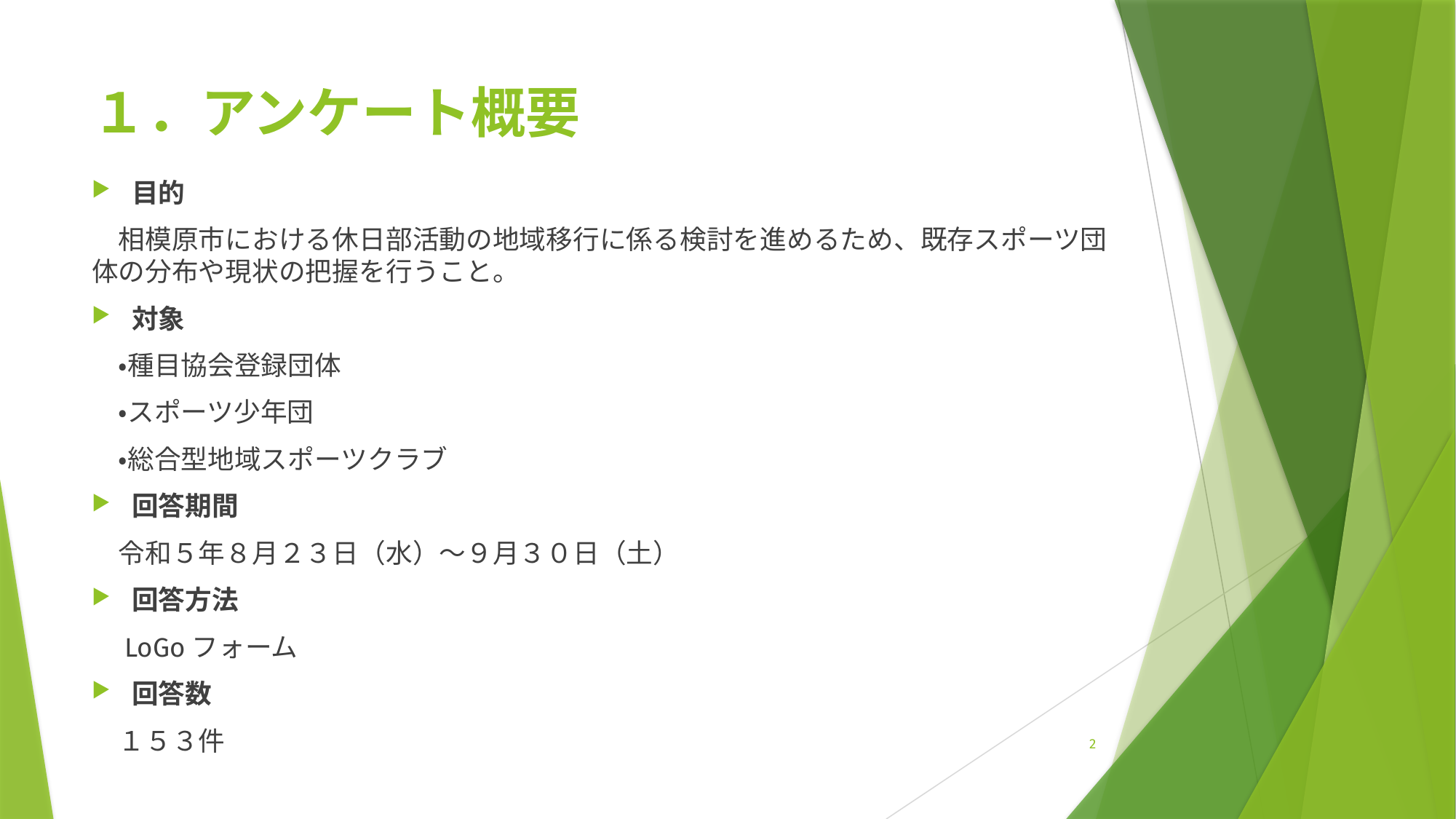

# １．アンケート概要
目的
　相模原市における休日部活動の地域移行に係る検討を進めるため、既存スポーツ団体の分布や現状の把握を行うこと。
対象
　・種目協会登録団体
　・スポーツ少年団
　・総合型地域スポーツクラブ
回答期間
　令和５年８月２３日（水）～９月３０日（土）
回答方法
　LoGoフォーム
回答数
　１５３件
2